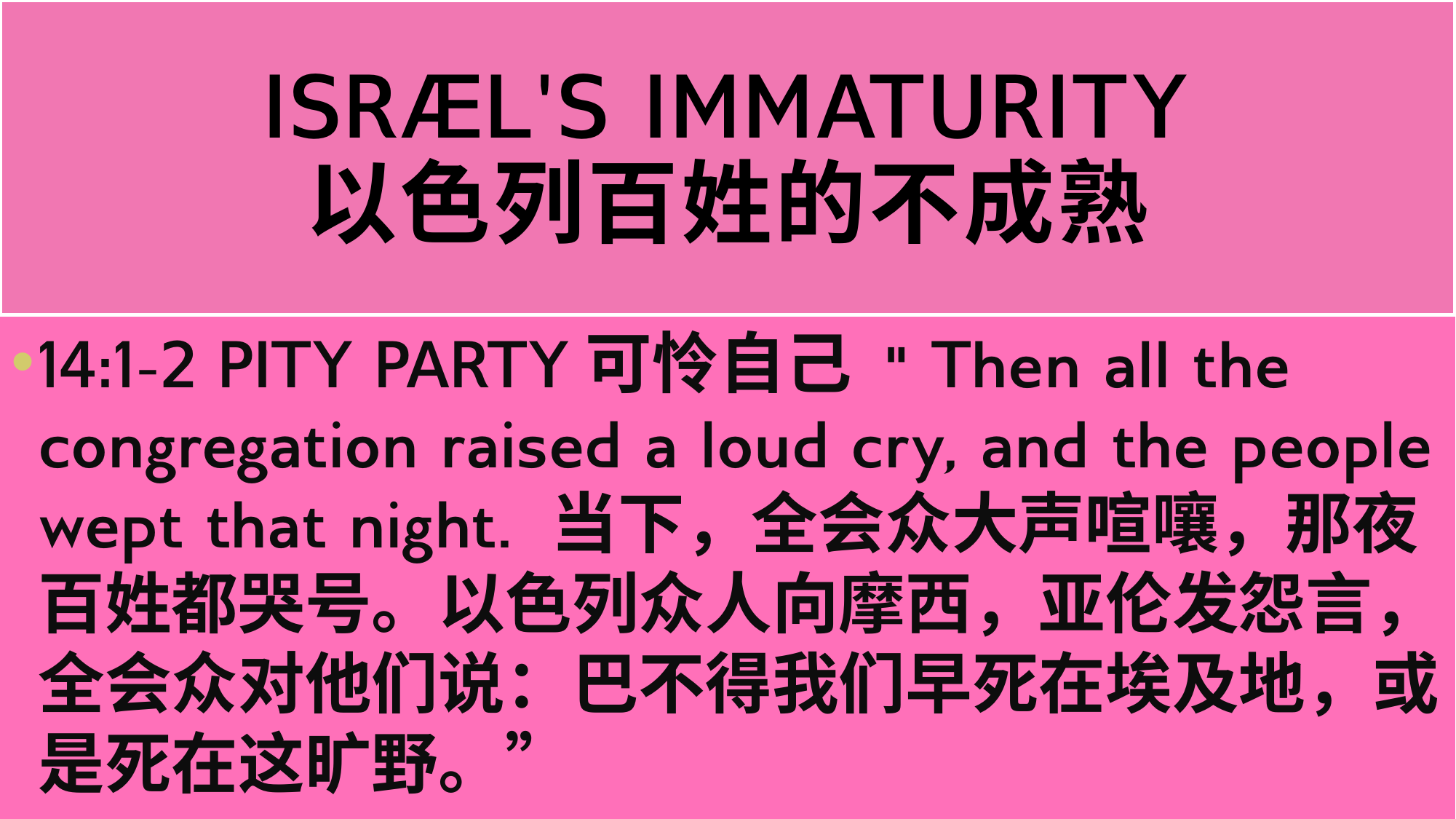

# ISRAEL'S IMMATURITY 以色列百姓的不成熟
14:1-2 PITY PARTY可怜自己 " Then all the congregation raised a loud cry, and the people wept that night. 当下，全会众大声喧嚷，那夜百姓都哭号。以色列众人向摩西，亚伦发怨言，全会众对他们说：巴不得我们早死在埃及地，或是死在这旷野。”